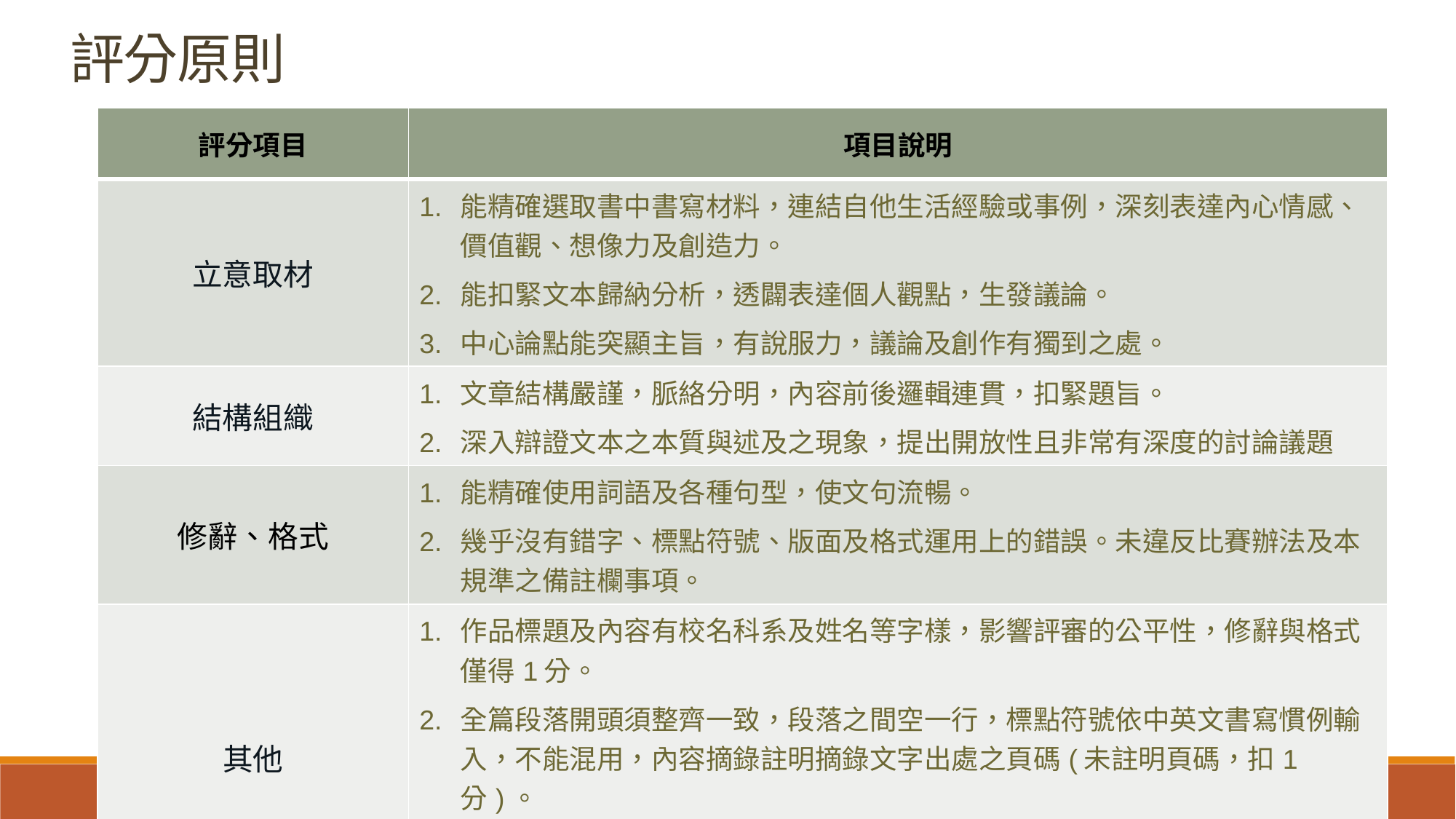

評分原則
| 評分項目 | 項目說明 |
| --- | --- |
| 立意取材 | 能精確選取書中書寫材料，連結自他生活經驗或事例，深刻表達內心情感、價值觀、想像力及創造力。 能扣緊文本歸納分析，透闢表達個人觀點，生發議論。 中心論點能突顯主旨，有說服力，議論及創作有獨到之處。 |
| 結構組織 | 文章結構嚴謹，脈絡分明，內容前後邏輯連貫，扣緊題旨。 深入辯證文本之本質與述及之現象，提出開放性且非常有深度的討論議題 |
| 修辭、格式 | 能精確使用詞語及各種句型，使文句流暢。 幾乎沒有錯字、標點符號、版面及格式運用上的錯誤。未違反比賽辦法及本規準之備註欄事項。 |
| 其他 | 作品標題及內容有校名科系及姓名等字樣，影響評審的公平性，修辭與格式僅得1分。 全篇段落開頭須整齊一致，段落之間空一行，標點符號依中英文書寫慣例輸入，不能混用，內容摘錄註明摘錄文字出處之頁碼(未註明頁碼，扣1分)。 每次引用字數不得超過50字（不含標點符號），若超過50字視為格式不符，扣1分。 |